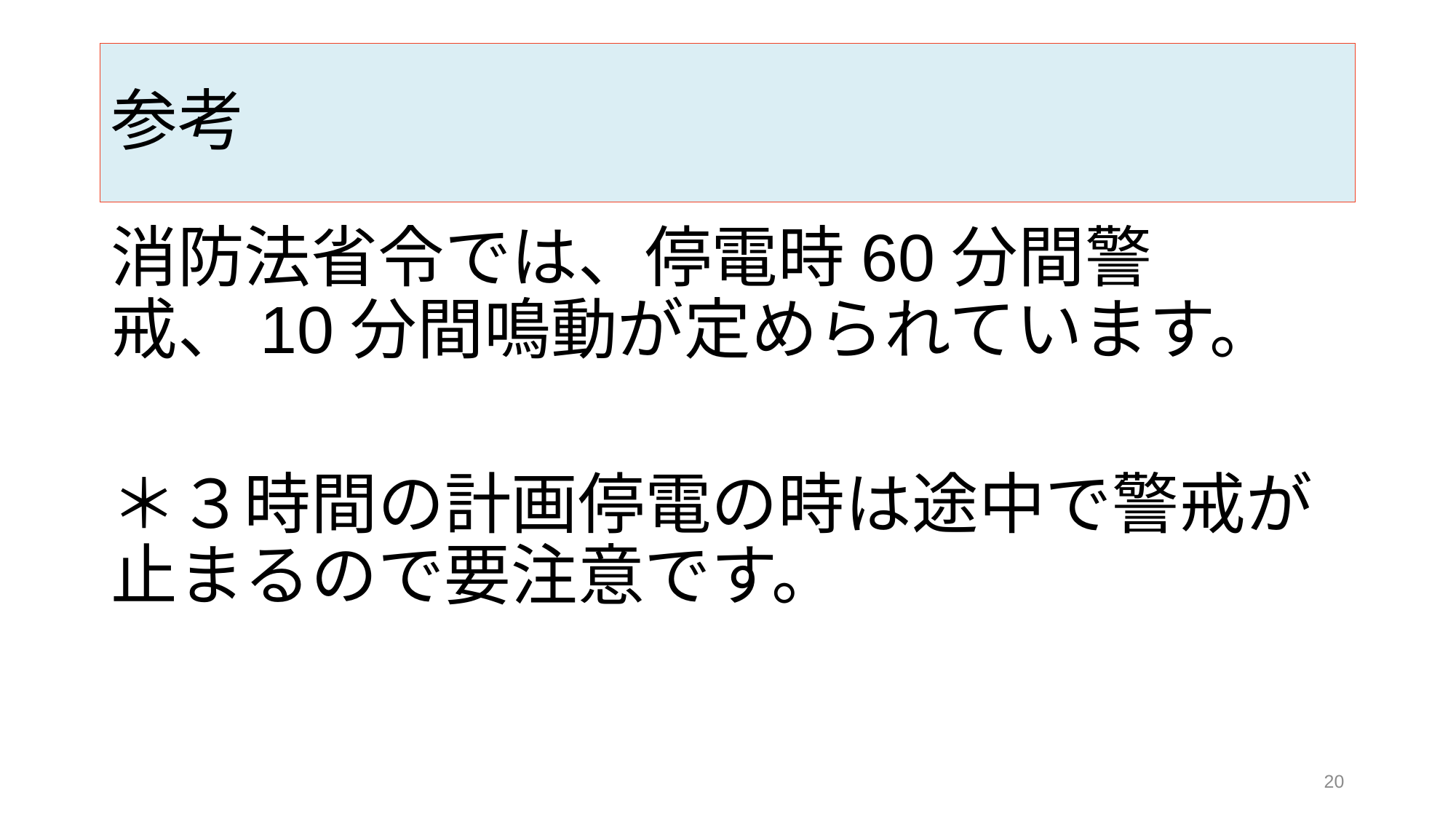

# 参考
消防法省令では、停電時60分間警戒、10分間鳴動が定められています。

＊３時間の計画停電の時は途中で警戒が止まるので要注意です。
20